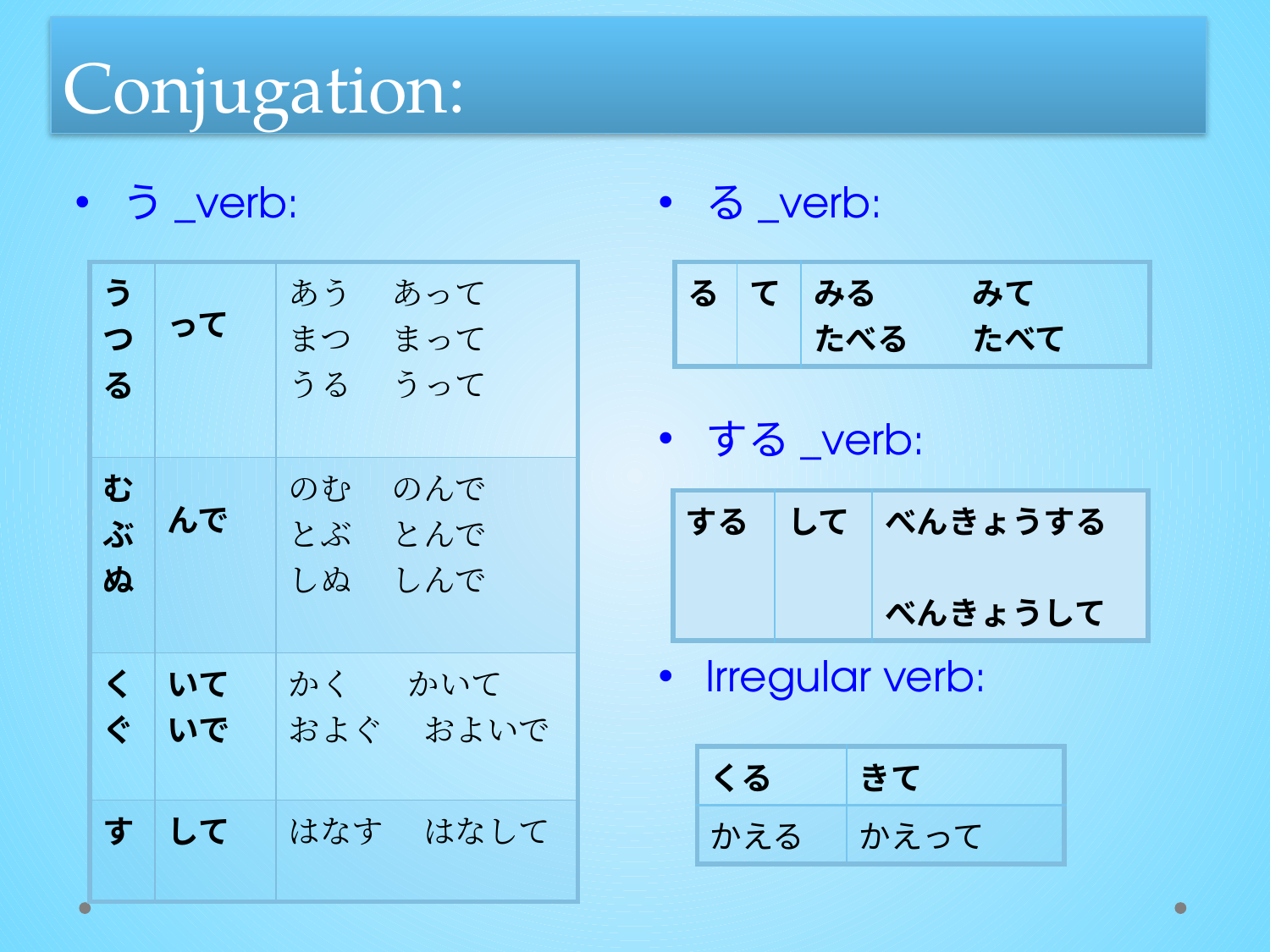

# Conjugation:
う_verb:

る_verb:

する_verb:

Irregular verb:

| う つ る | って | あう　 あって まつ　 まって うる 　うって |
| --- | --- | --- |
| む ぶ ぬ | んで | のむ　 のんで とぶ　 とんで しぬ 　しんで |
| く ぐ | いて いで | かく　 かいて およぐ　 およいで |
| す | して | はなす 　はなして |
| る | て | みる　　　みて たべる　　たべて |
| --- | --- | --- |
| する | して | べんきょうする　 べんきょうして |
| --- | --- | --- |
| くる | きて |
| --- | --- |
| かえる | かえって |